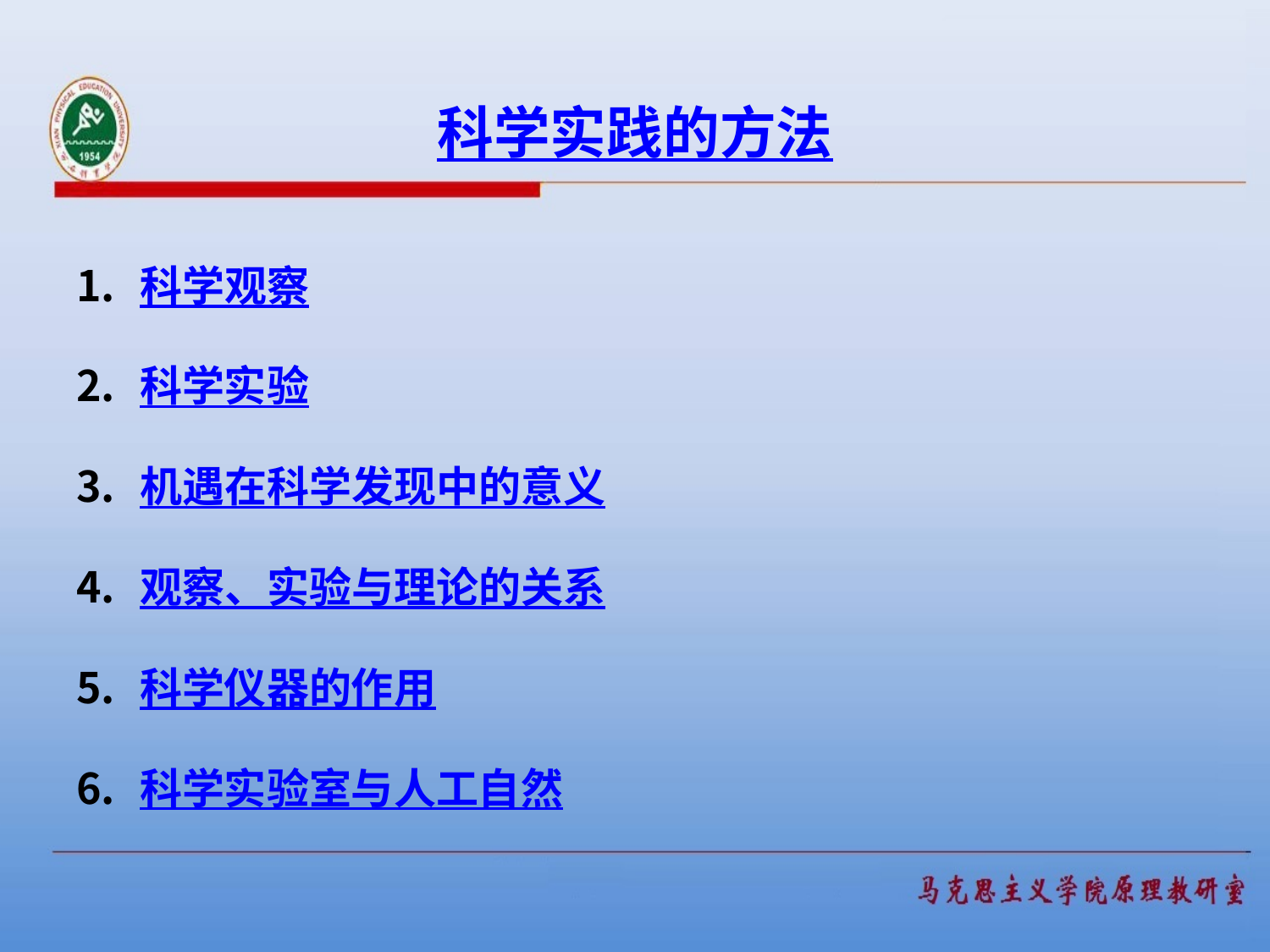

# 科学实践的方法
科学观察
科学实验
机遇在科学发现中的意义
观察、实验与理论的关系
科学仪器的作用
科学实验室与人工自然